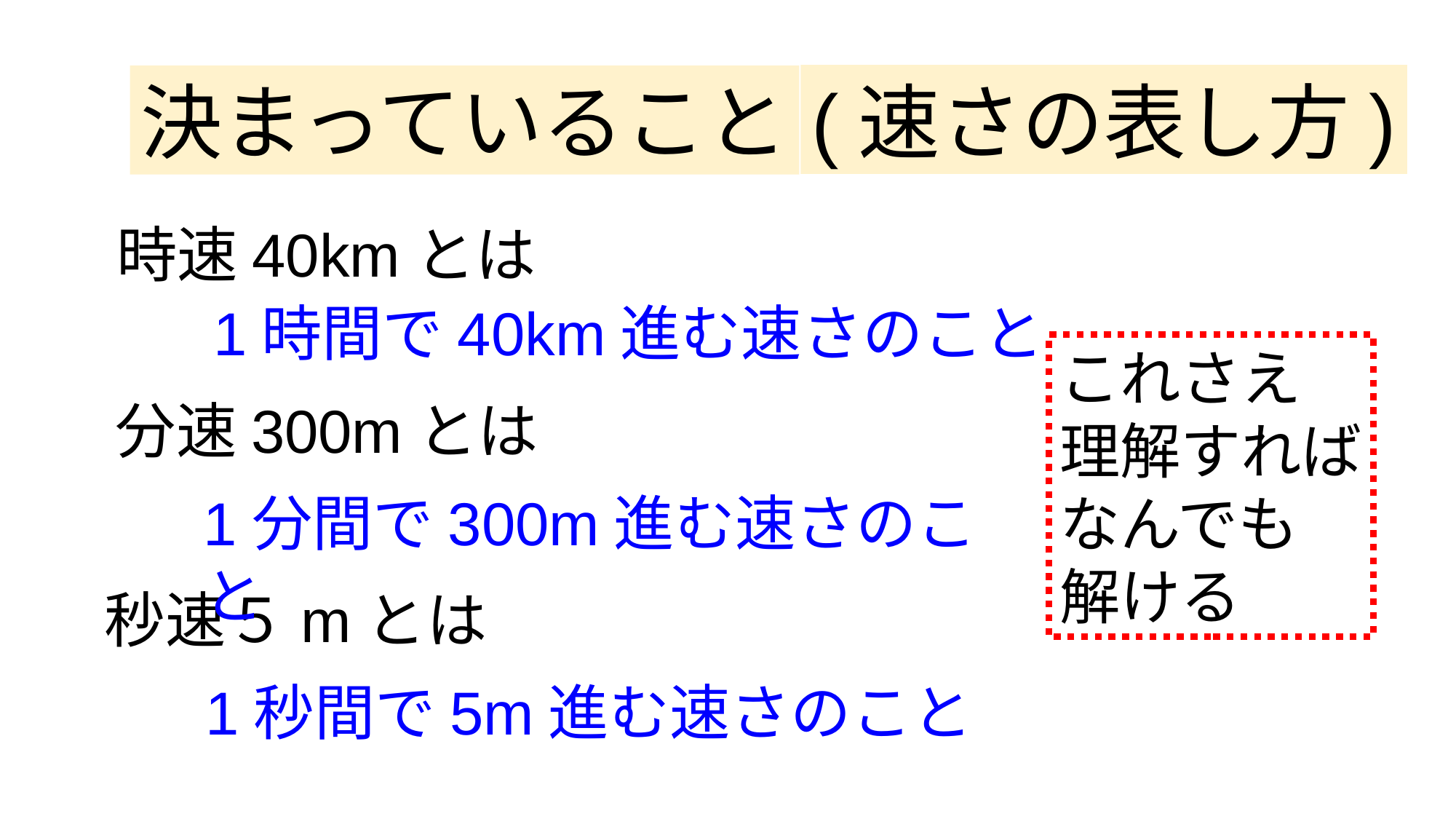

(速さの表し方)
決まっていること
時速40kmとは
1時間で40km進む速さのこと
これさえ
理解すれば
なんでも
解ける
分速300mとは
1分間で300m進む速さのこと
秒速５mとは
1秒間で5m進む速さのこと